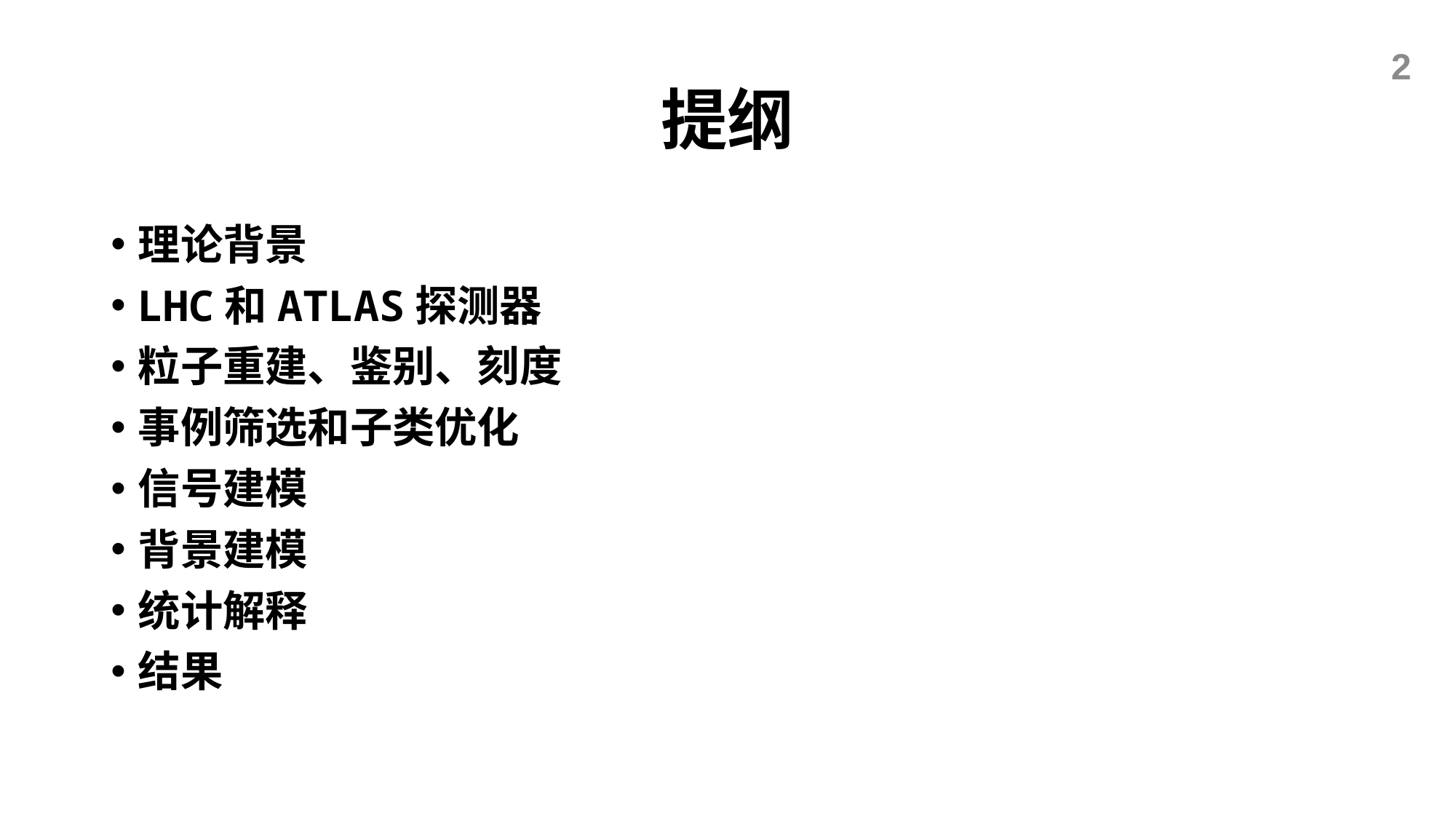

# 提纲
2
理论背景
LHC和ATLAS探测器
粒子重建、鉴别、刻度
事例筛选和子类优化
信号建模
背景建模
统计解释
结果